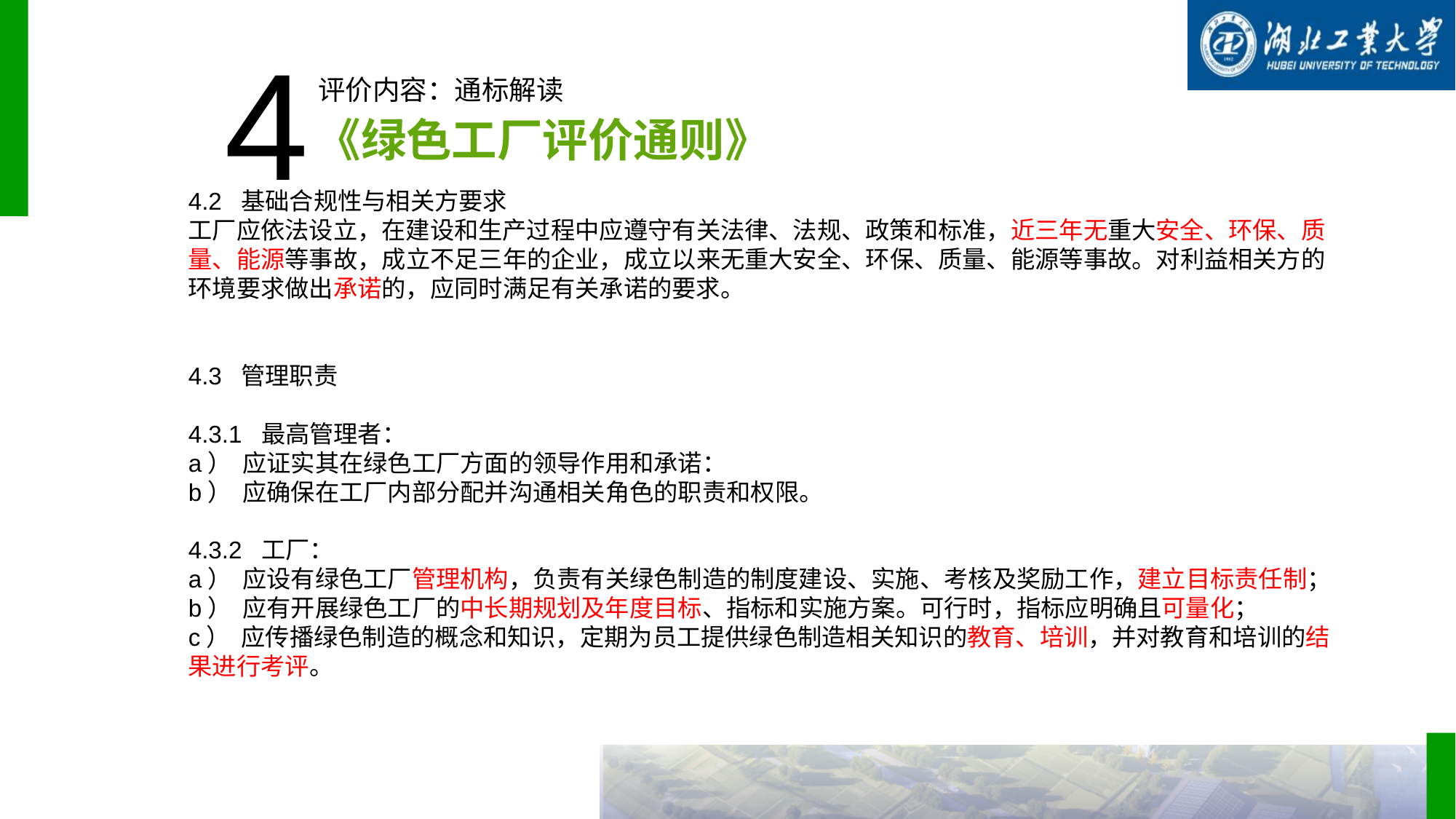

4
评价内容：通标解读
《绿色工厂评价通则》
4.2  基础合规性与相关方要求
工厂应依法设立，在建设和生产过程中应遵守有关法律、法规、政策和标准，近三年无重大安全、环保、质量、能源等事故，成立不足三年的企业，成立以来无重大安全、环保、质量、能源等事故。对利益相关方的环境要求做出承诺的，应同时满足有关承诺的要求。

4.3  管理职责

4.3.1  最高管理者：
a）  应证实其在绿色工厂方面的领导作用和承诺：
b）  应确保在工厂内部分配并沟通相关角色的职责和权限。

4.3.2  工厂：
a）  应设有绿色工厂管理机构，负责有关绿色制造的制度建设、实施、考核及奖励工作，建立目标责任制；
b）  应有开展绿色工厂的中长期规划及年度目标、指标和实施方案。可行时，指标应明确且可量化；
c）  应传播绿色制造的概念和知识，定期为员工提供绿色制造相关知识的教育、培训，并对教育和培训的结果进行考评。